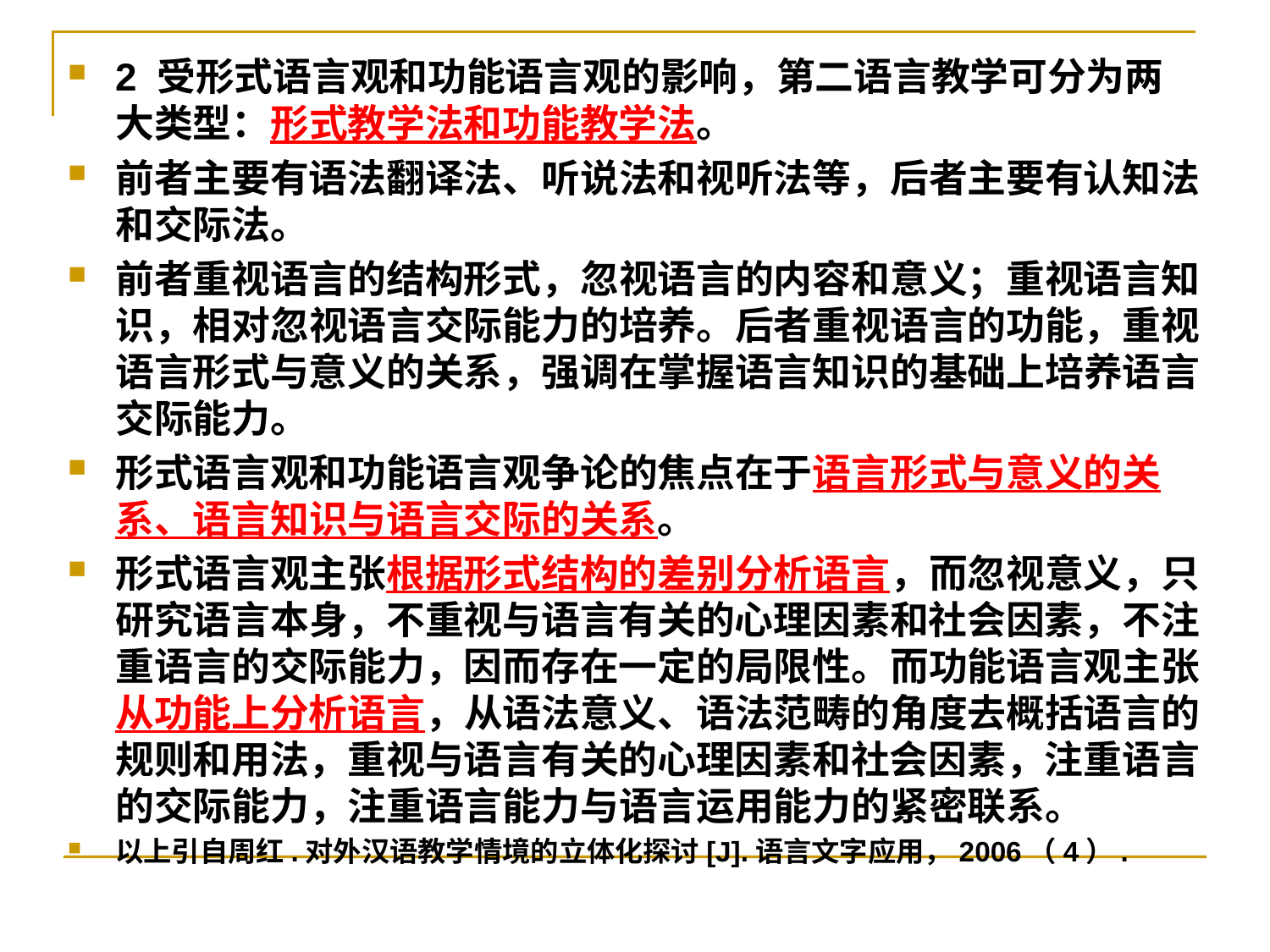

2 受形式语言观和功能语言观的影响，第二语言教学可分为两大类型：形式教学法和功能教学法。
前者主要有语法翻译法、听说法和视听法等，后者主要有认知法和交际法。
前者重视语言的结构形式，忽视语言的内容和意义；重视语言知识，相对忽视语言交际能力的培养。后者重视语言的功能，重视语言形式与意义的关系，强调在掌握语言知识的基础上培养语言交际能力。
形式语言观和功能语言观争论的焦点在于语言形式与意义的关系、语言知识与语言交际的关系。
形式语言观主张根据形式结构的差别分析语言，而忽视意义，只研究语言本身，不重视与语言有关的心理因素和社会因素，不注重语言的交际能力，因而存在一定的局限性。而功能语言观主张从功能上分析语言，从语法意义、语法范畴的角度去概括语言的规则和用法，重视与语言有关的心理因素和社会因素，注重语言的交际能力，注重语言能力与语言运用能力的紧密联系。
以上引自周红.对外汉语教学情境的立体化探讨[J].语言文字应用，2006（4）.